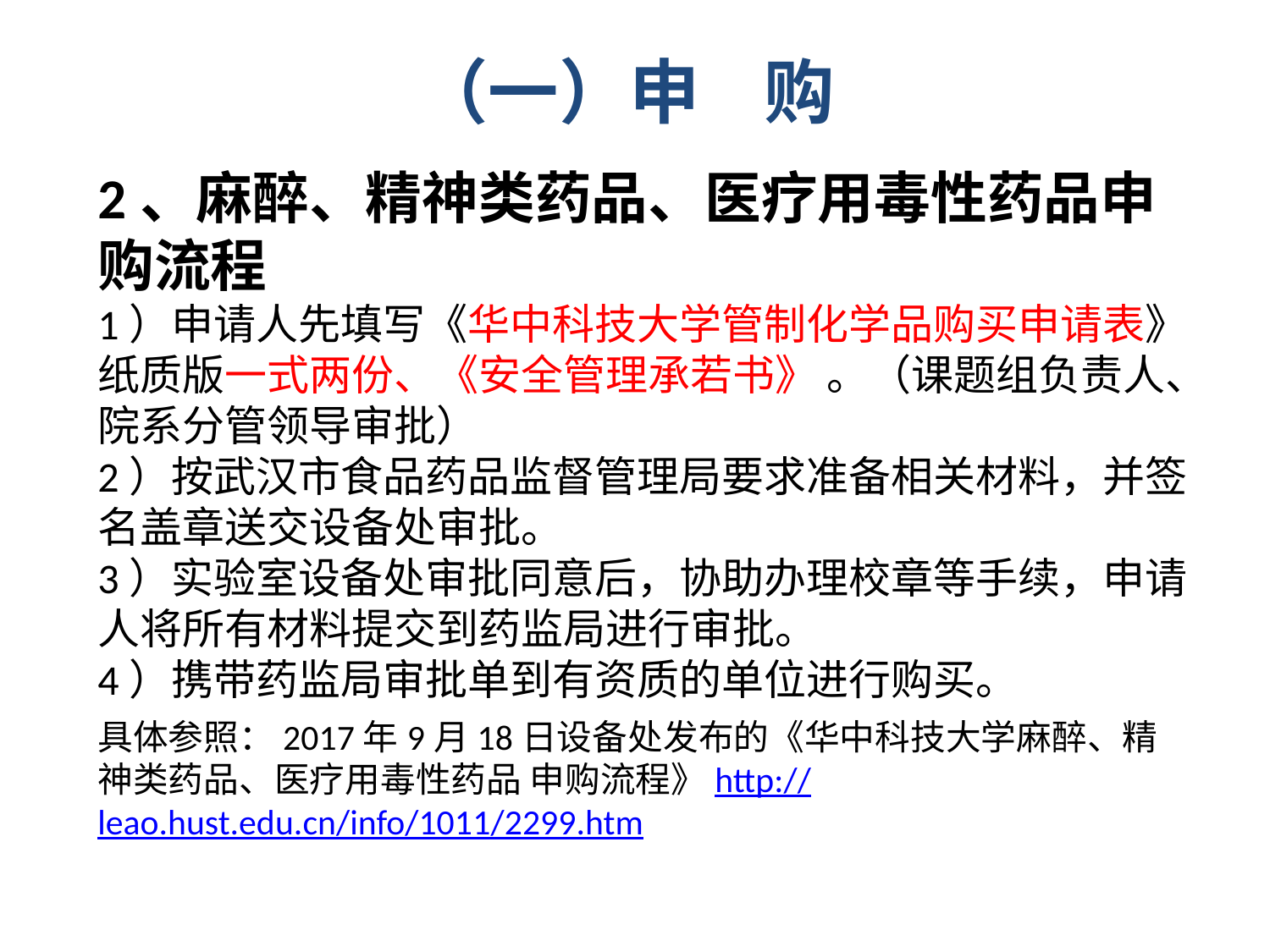

# （一）申    购
2、麻醉、精神类药品、医疗用毒性药品申购流程
1）申请人先填写《华中科技大学管制化学品购买申请表》纸质版一式两份、《安全管理承若书》 。（课题组负责人、院系分管领导审批）
2）按武汉市食品药品监督管理局要求准备相关材料，并签名盖章送交设备处审批。
3）实验室设备处审批同意后，协助办理校章等手续，申请人将所有材料提交到药监局进行审批。
4）携带药监局审批单到有资质的单位进行购买。
具体参照：2017年9月18日设备处发布的《华中科技大学麻醉、精神类药品、医疗用毒性药品 申购流程》http://leao.hust.edu.cn/info/1011/2299.htm